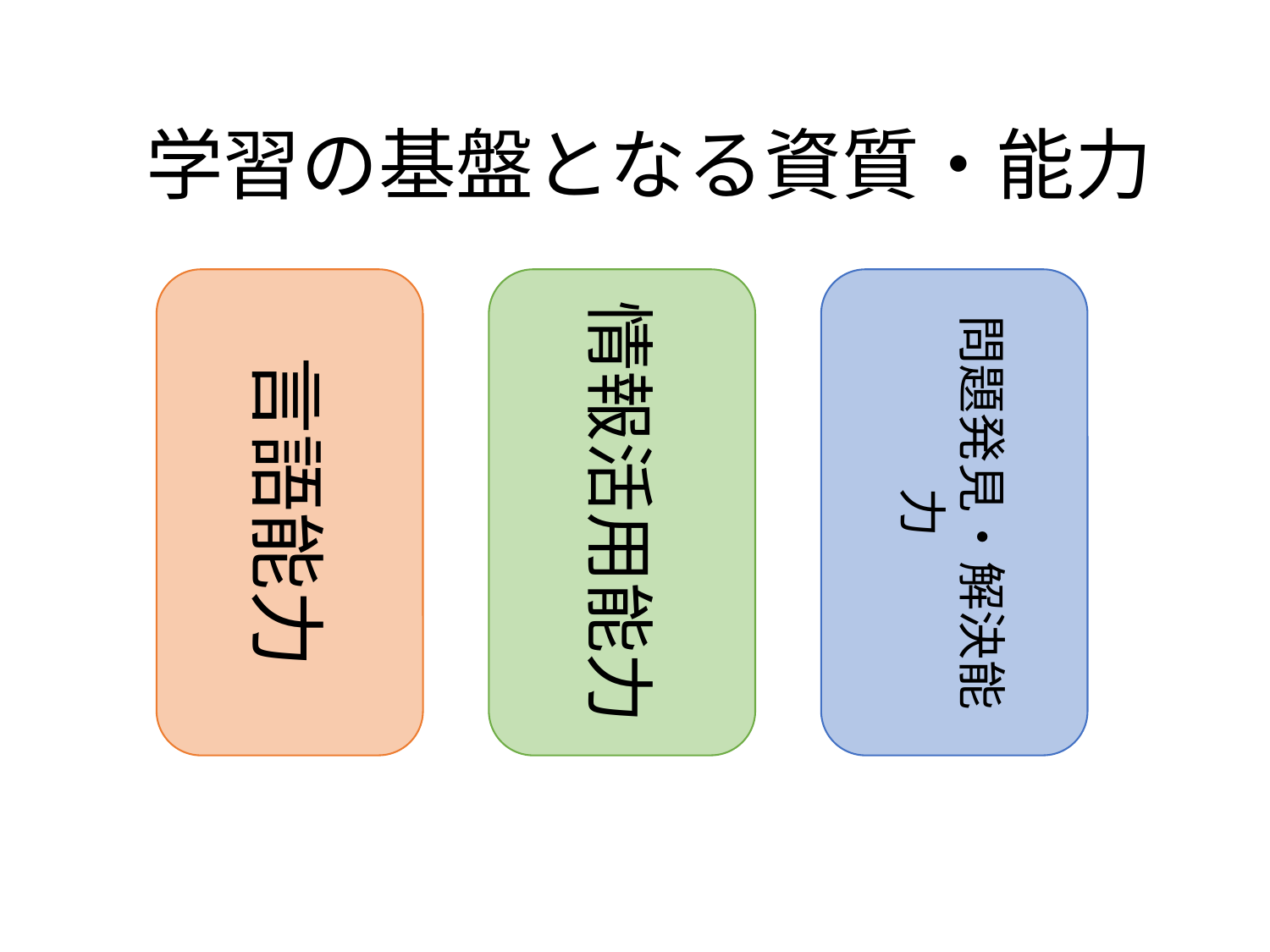

学習の基盤となる資質・能力
言語能力
問題発見・解決能力
情報活用能力